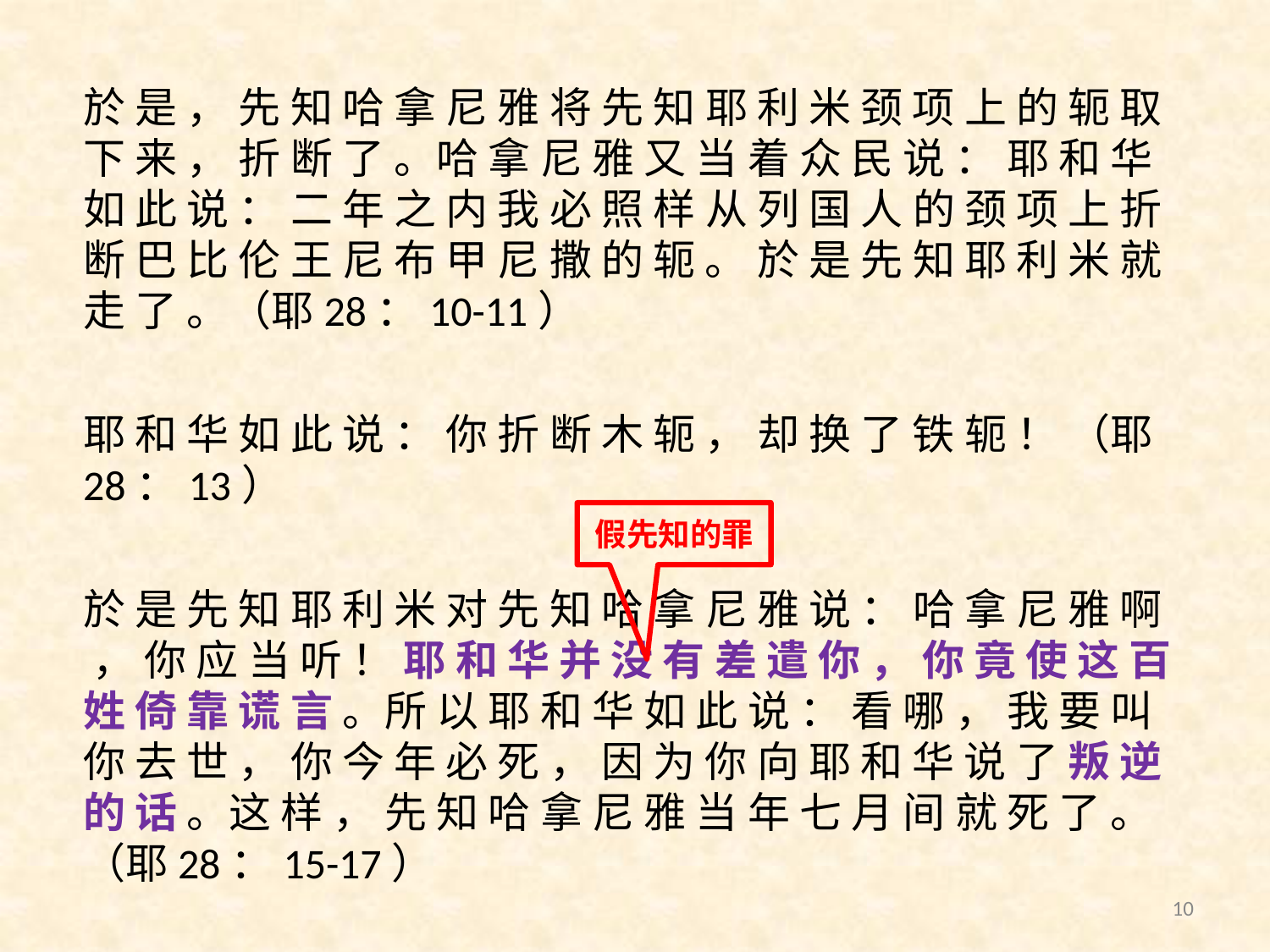

於 是 ， 先 知 哈 拿 尼 雅 将 先 知 耶 利 米 颈 项 上 的 轭 取 下 来 ， 折 断 了 。哈 拿 尼 雅 又 当 着 众 民 说 ： 耶 和 华 如 此 说 ： 二 年 之 内 我 必 照 样 从 列 国 人 的 颈 项 上 折 断 巴 比 伦 王 尼 布 甲 尼 撒 的 轭 。 於 是 先 知 耶 利 米 就 走 了 。（耶28：10-11）

耶 和 华 如 此 说 ： 你 折 断 木 轭 ， 却 换 了 铁 轭 ！ （耶28：13）

於 是 先 知 耶 利 米 对 先 知 哈 拿 尼 雅 说 ： 哈 拿 尼 雅 啊 ， 你 应 当 听 ！ 耶 和 华 并 没 有 差 遣 你 ， 你 竟 使 这 百 姓 倚 靠 谎 言 。所 以 耶 和 华 如 此 说 ： 看 哪 ， 我 要 叫 你 去 世 ， 你 今 年 必 死 ， 因 为 你 向 耶 和 华 说 了 叛 逆 的 话 。这 样 ， 先 知 哈 拿 尼 雅 当 年 七 月 间 就 死 了 。（耶28：15-17）

假先知的罪
10